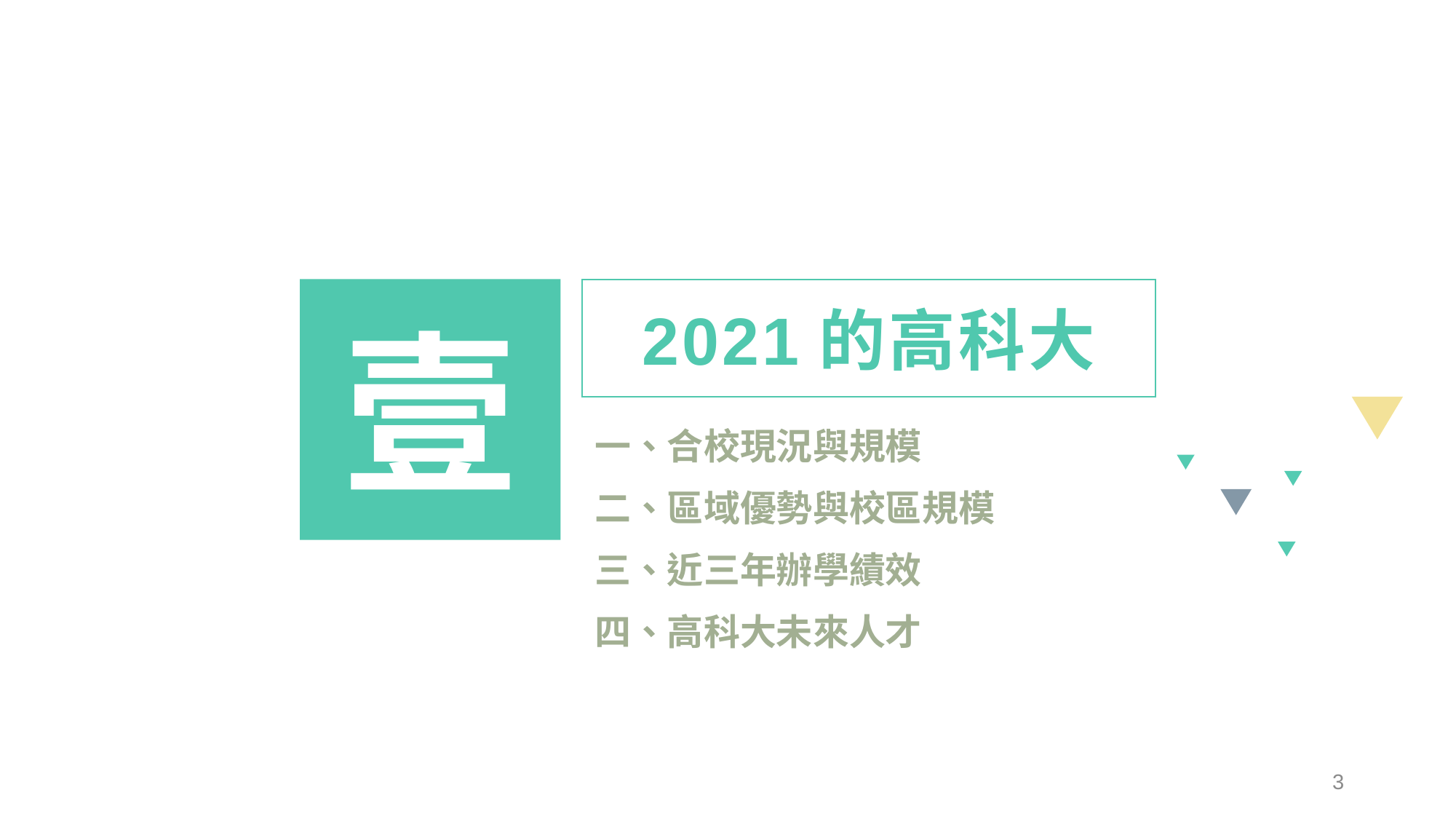

壹
2021的高科大

一、合校現況與規模
二、區域優勢與校區規模
三、近三年辦學績效
四、高科大未來人才

3